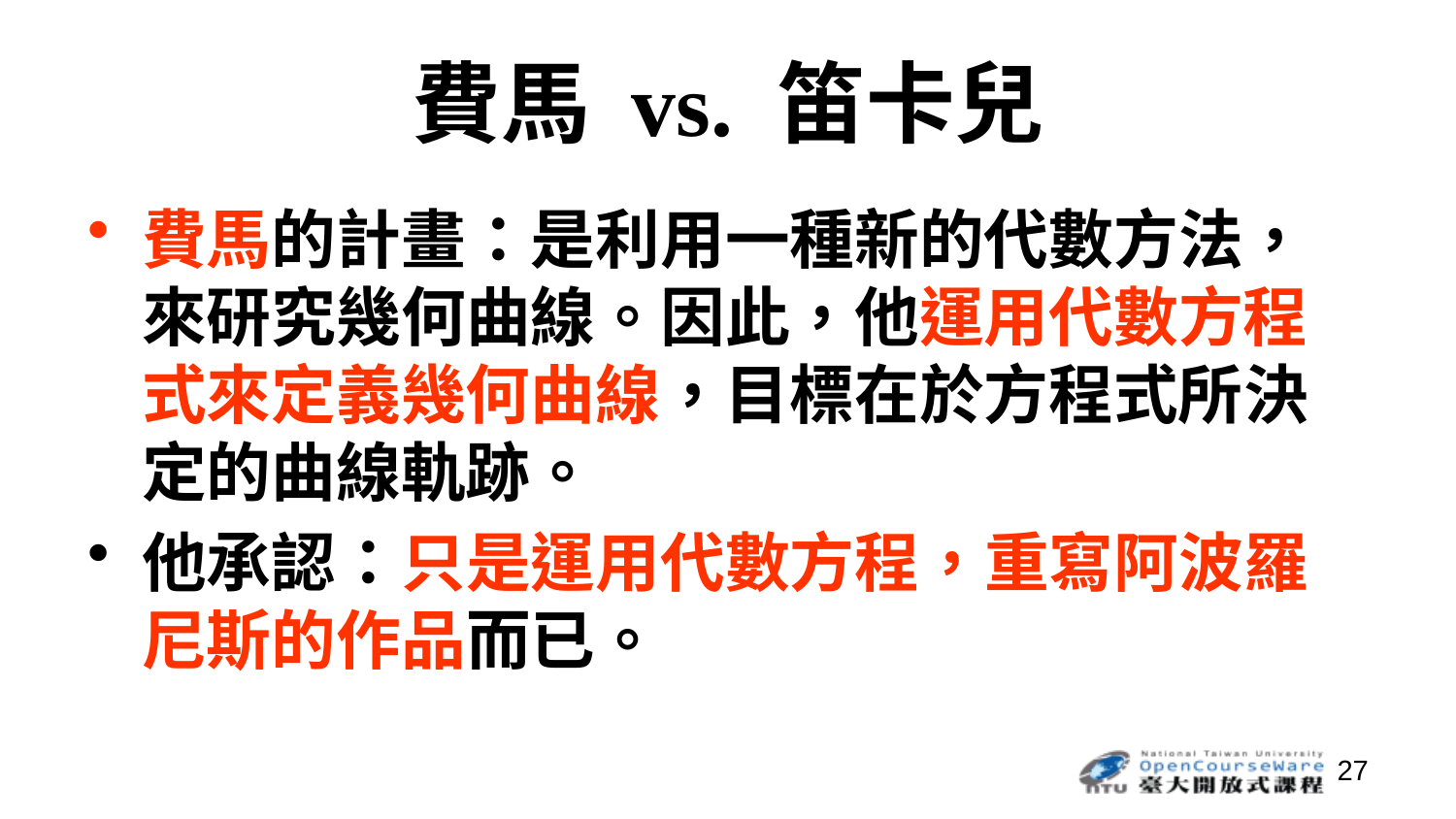

# 費馬 vs. 笛卡兒
費馬的計畫：是利用一種新的代數方法，來研究幾何曲線。因此，他運用代數方程式來定義幾何曲線，目標在於方程式所決定的曲線軌跡。
他承認：只是運用代數方程，重寫阿波羅尼斯的作品而已。
27